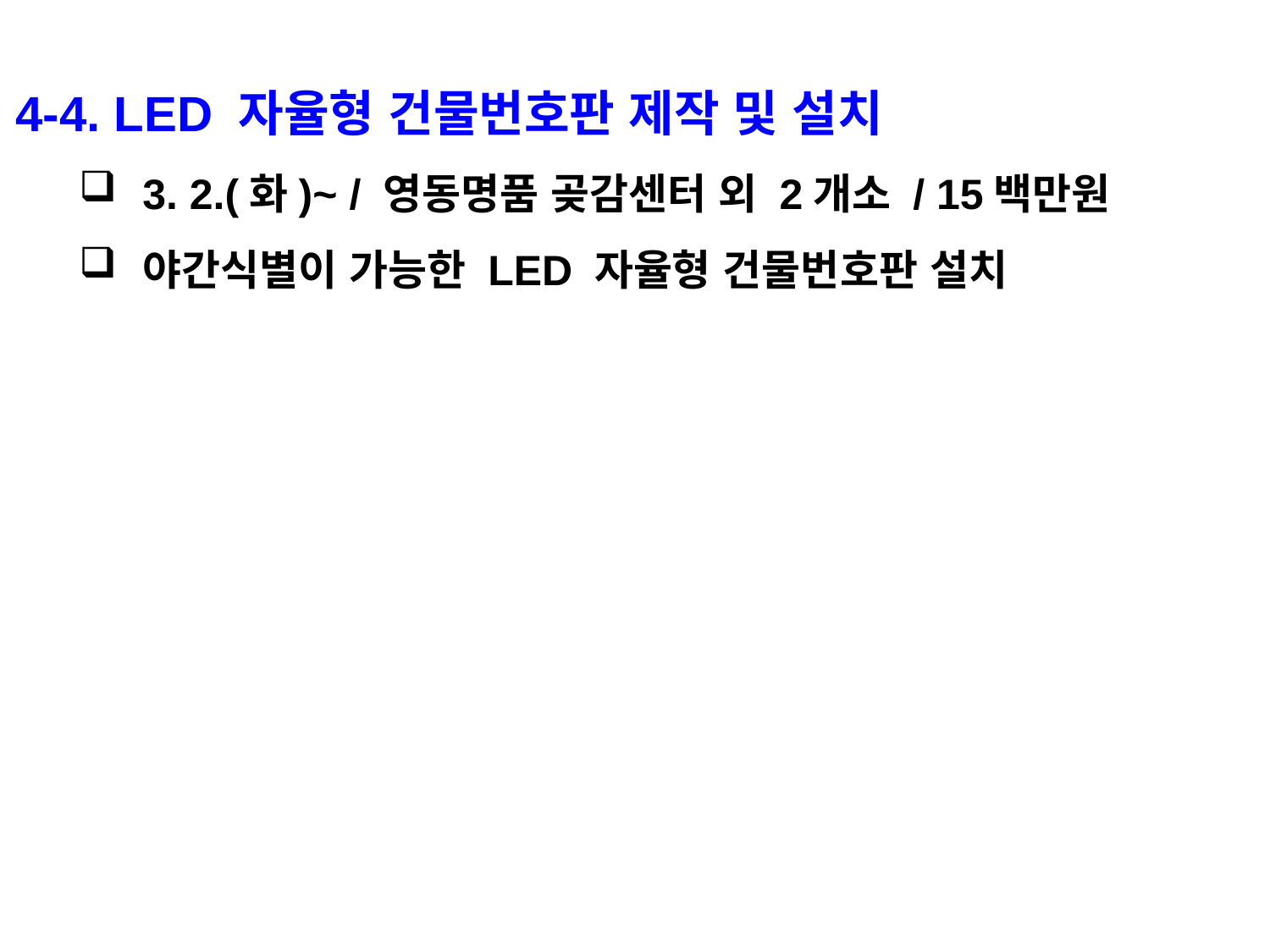

4-4. LED 자율형 건물번호판 제작 및 설치
3. 2.(화)~ / 영동명품 곶감센터 외 2개소 / 15백만원
야간식별이 가능한 LED 자율형 건물번호판 설치